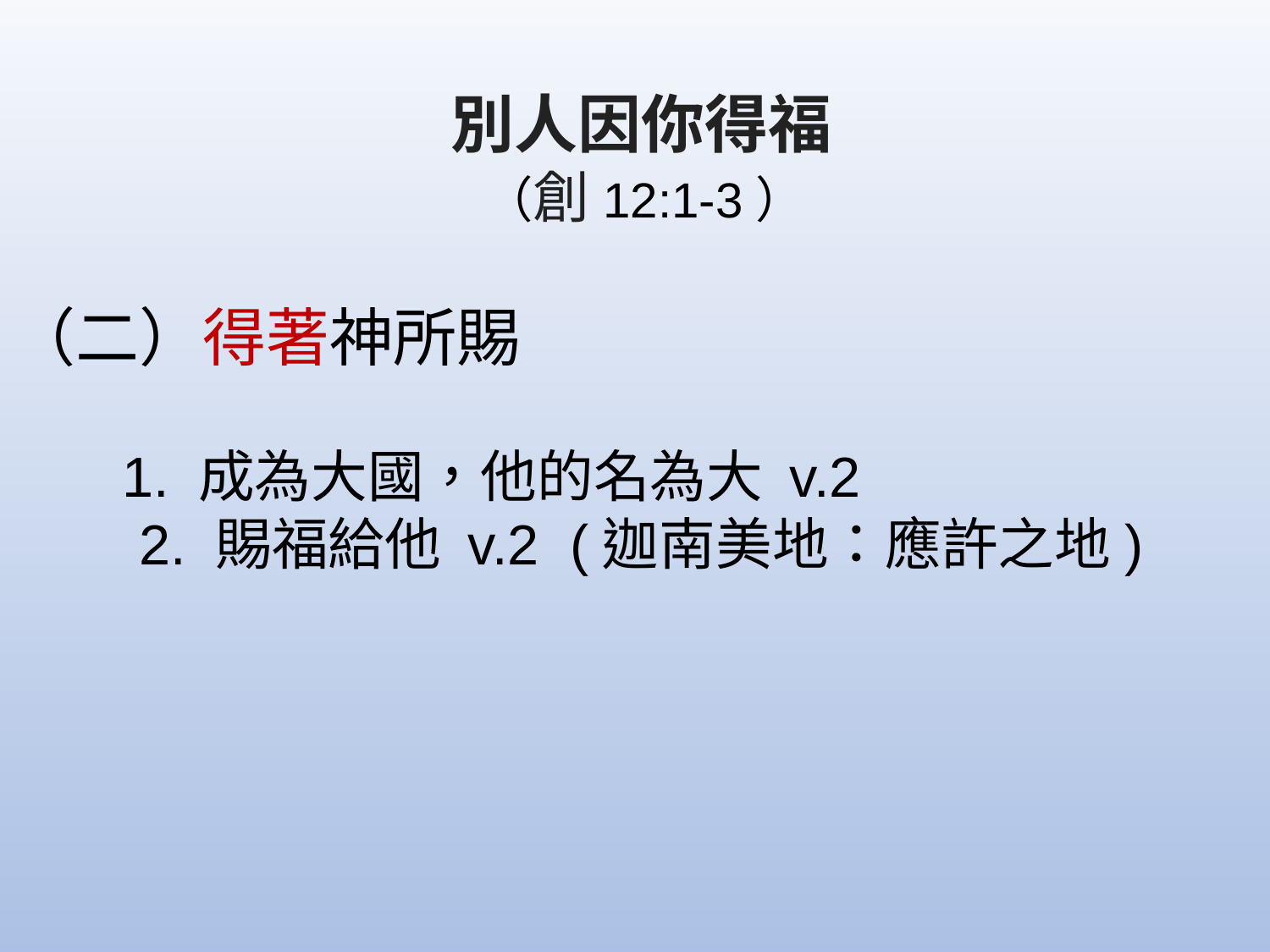

別人因你得福
		      	       （創12:1-3）

（二）得著神所賜

       1. 成為大國，他的名為大 v.2
      	2. 賜福給他 v.2  (迦南美地：應許之地)